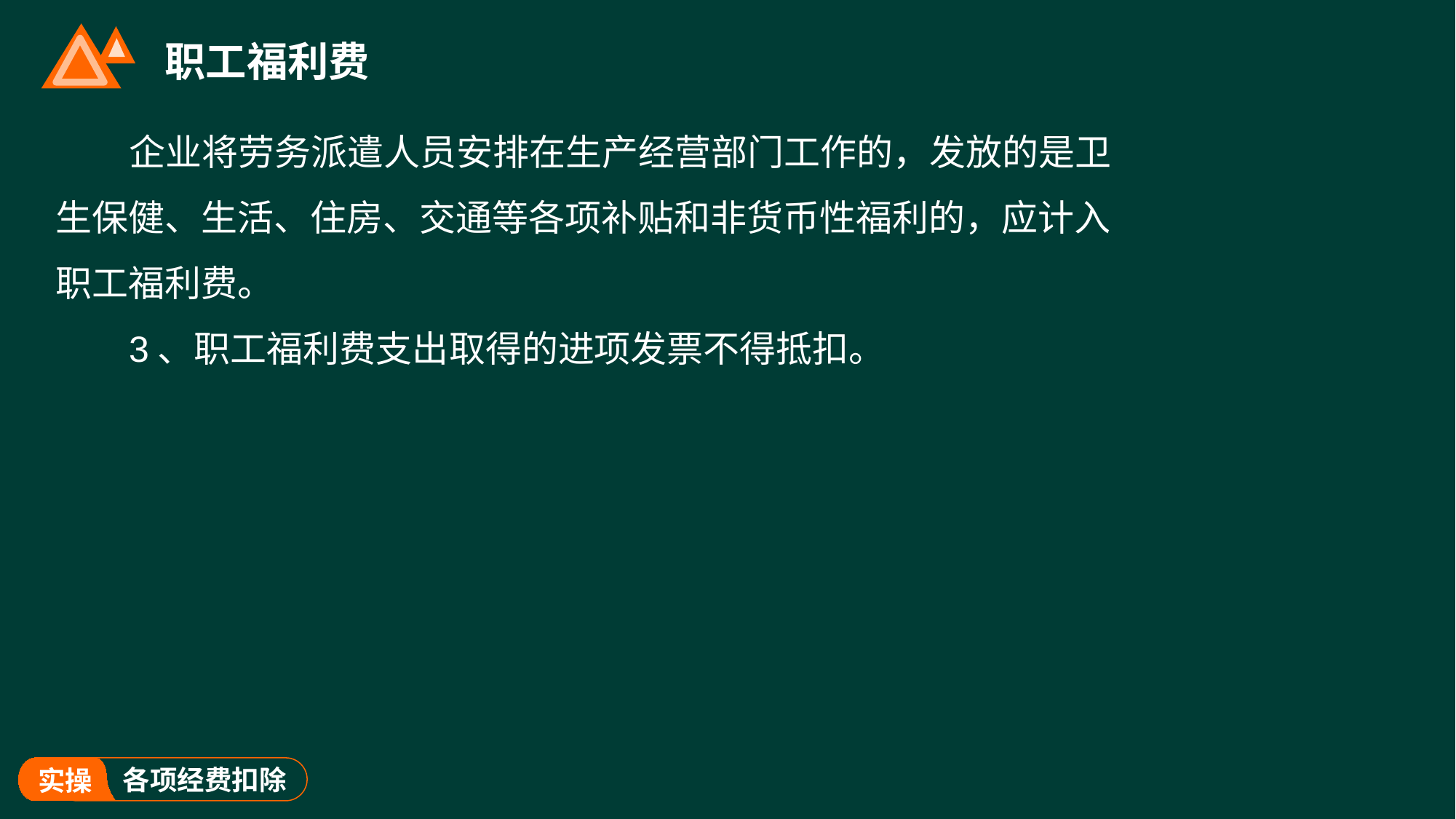

# 职工福利费
企业将劳务派遣人员安排在生产经营部门工作的，发放的是卫生保健、生活、住房、交通等各项补贴和非货币性福利的，应计入职工福利费。
3、职工福利费支出取得的进项发票不得抵扣。